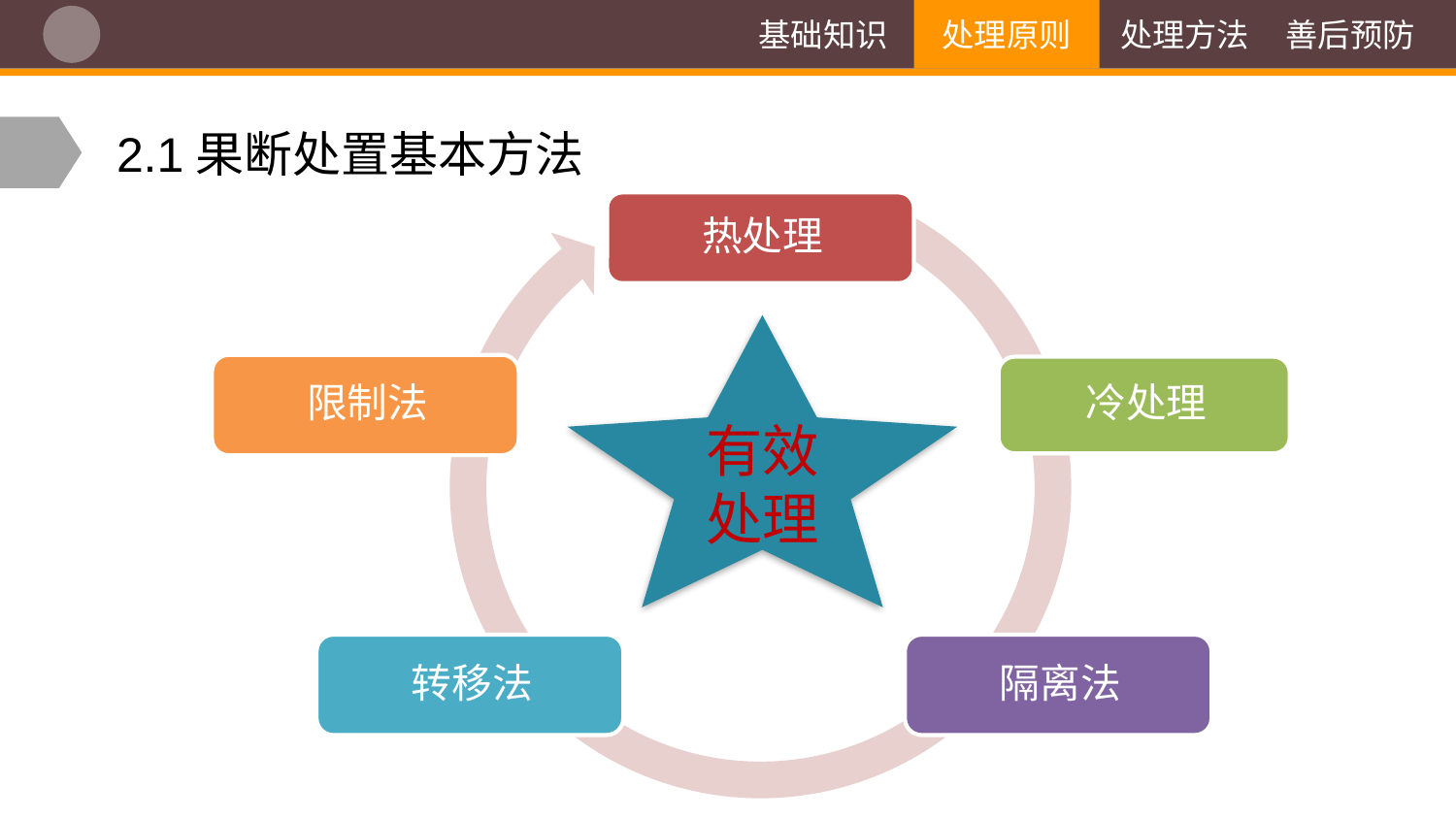

基础知识
处理原则
处理方法
善后预防

2.1果断处置基本方法

热处理
冷处理
隔离法
转移法
限制法
有效
处理